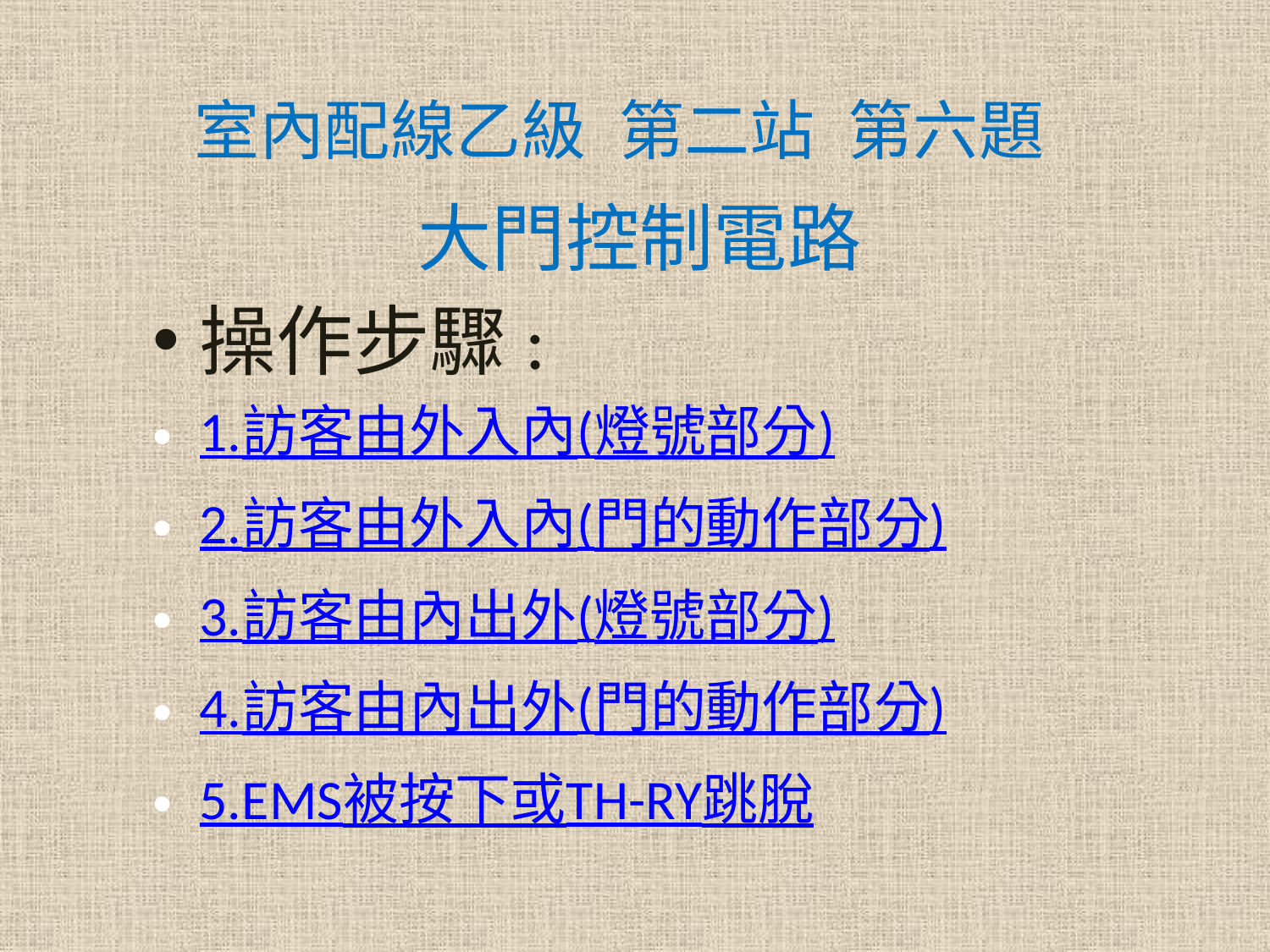

室內配線乙級 第二站 第六題
大門控制電路
操作步驟:
1.訪客由外入內(燈號部分)
2.訪客由外入內(門的動作部分)
3.訪客由內出外(燈號部分)
4.訪客由內出外(門的動作部分)
5.EMS被按下或TH-RY跳脫